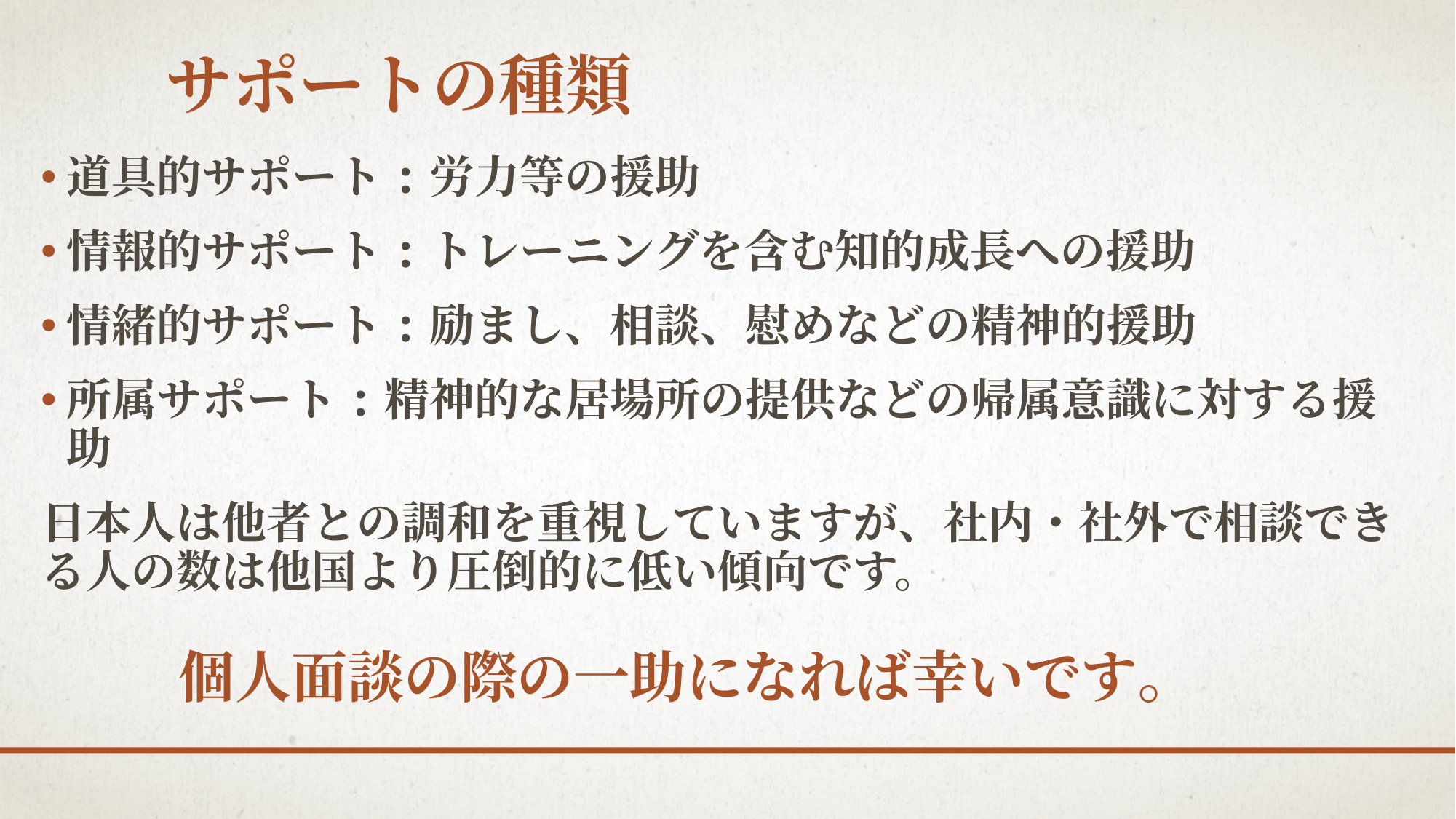

# サポートの種類
道具的サポート:労力等の援助
情報的サポート:トレーニングを含む知的成長への援助
情緒的サポート:励まし、相談、慰めなどの精神的援助
所属サポート:精神的な居場所の提供などの帰属意識に対する援助
日本人は他者との調和を重視していますが、社内・社外で相談できる人の数は他国より圧倒的に低い傾向です。

個人面談の際の一助になれば幸いです。